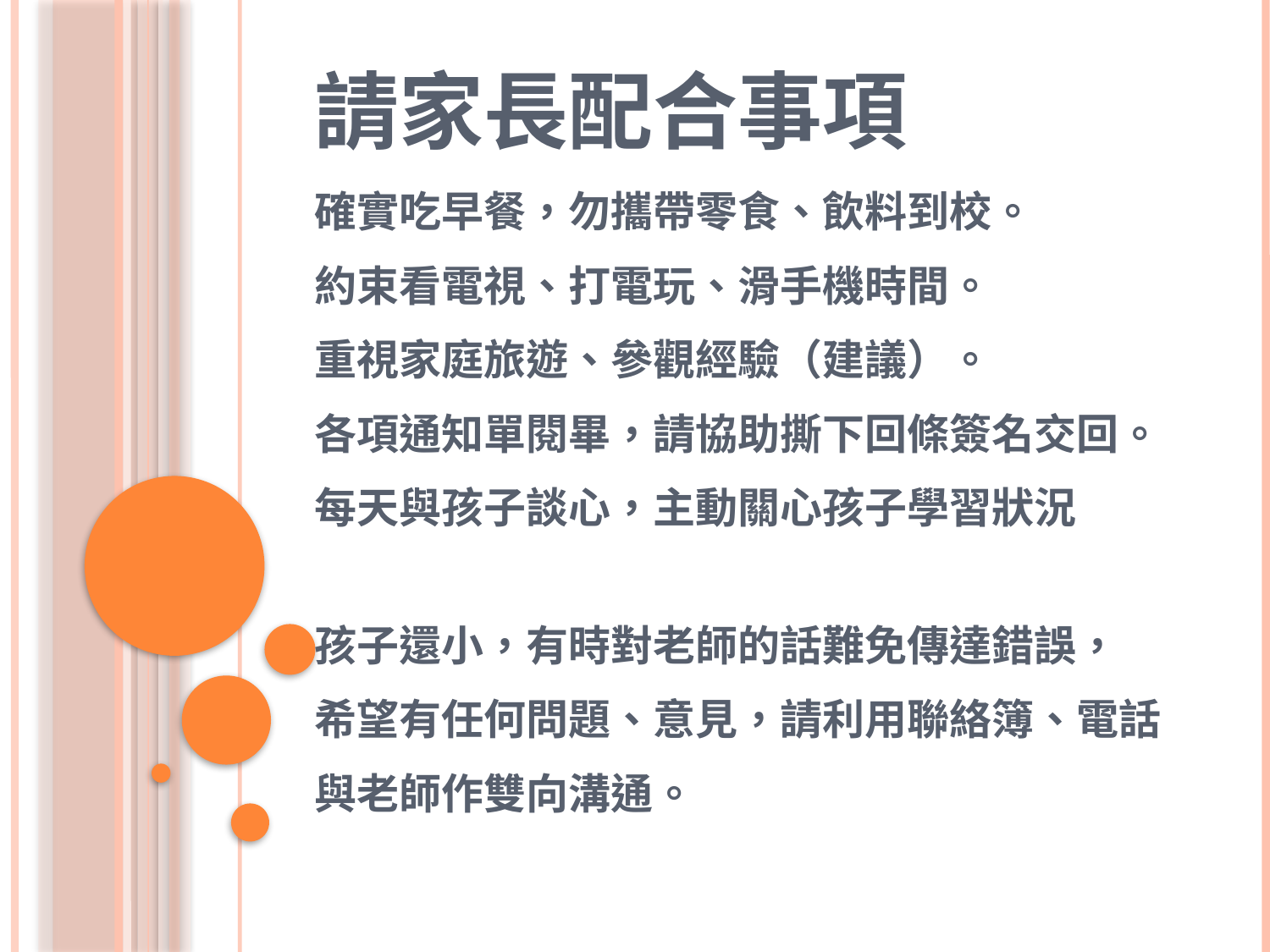

# 請家長配合事項
確實吃早餐，勿攜帶零食、飲料到校。
約束看電視、打電玩、滑手機時間。
重視家庭旅遊、參觀經驗（建議）。
各項通知單閱畢，請協助撕下回條簽名交回。
每天與孩子談心，主動關心孩子學習狀況
孩子還小，有時對老師的話難免傳達錯誤，
希望有任何問題、意見，請利用聯絡簿、電話
與老師作雙向溝通。